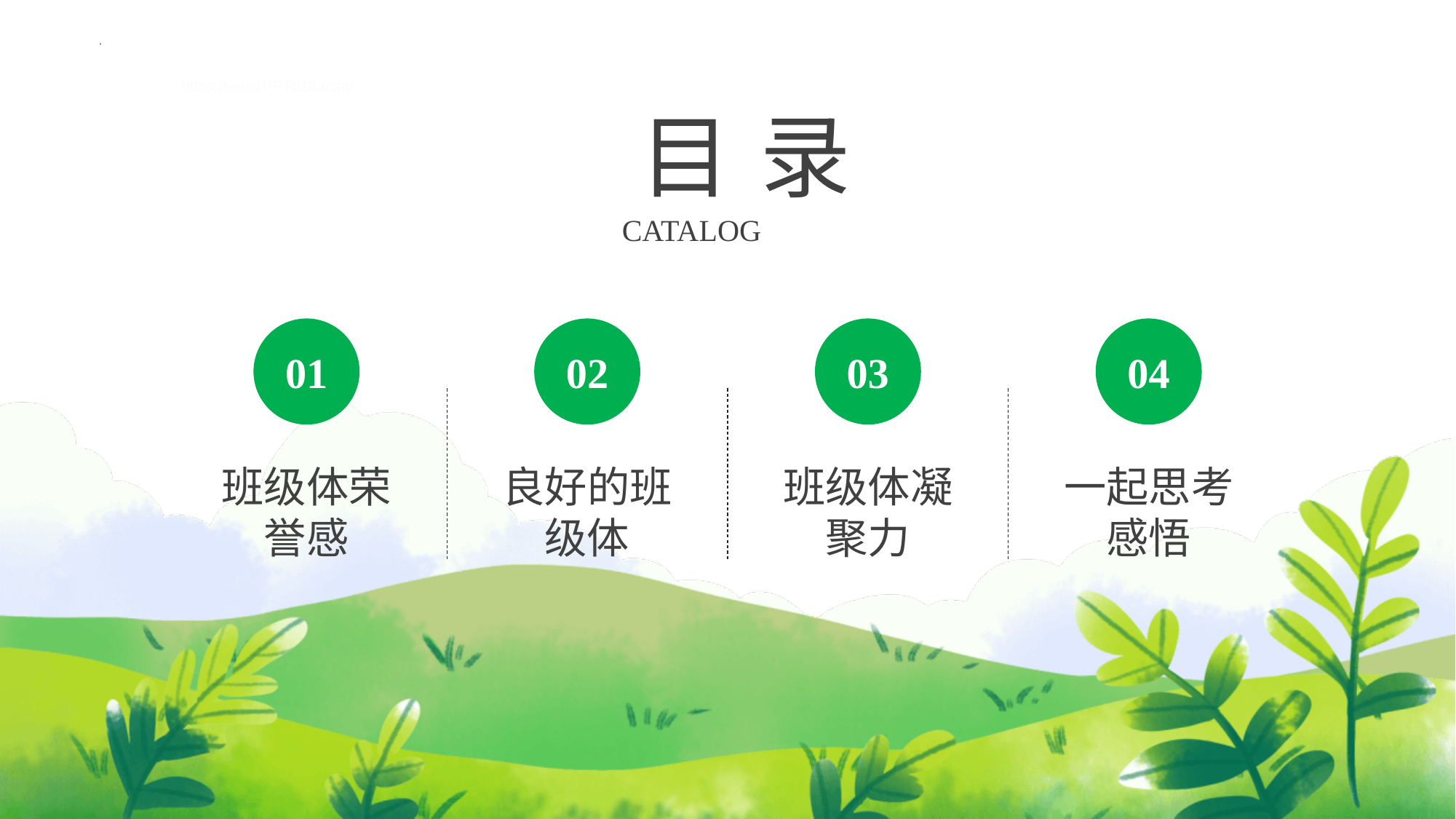

https://www.PPT818.com/
目 录
CATALOG
01
班级体荣誉感
02
良好的班级体
03
班级体凝聚力
04
一起思考感悟